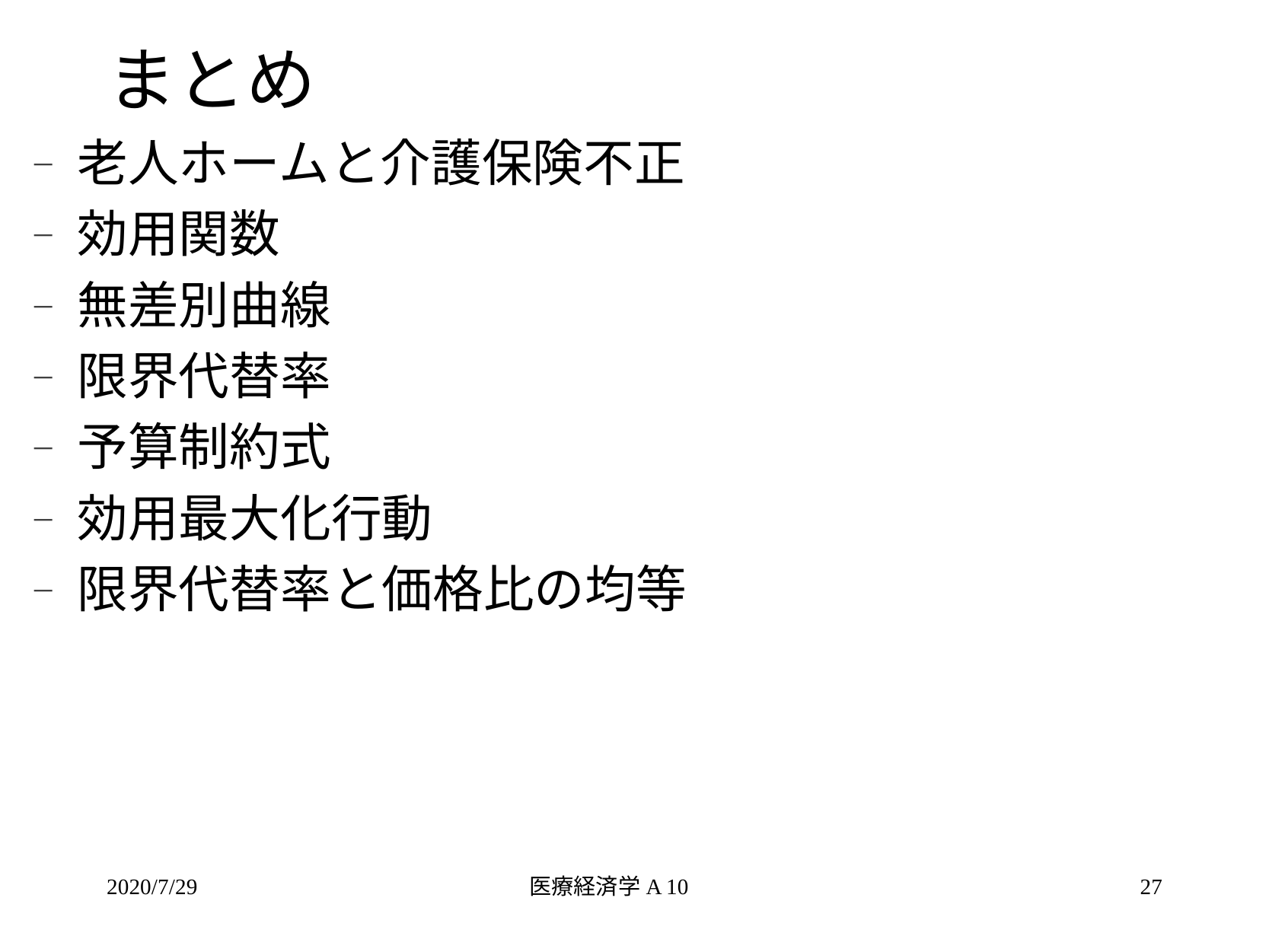

# まとめ
老人ホームと介護保険不正
効用関数
無差別曲線
限界代替率
予算制約式
効用最大化行動
限界代替率と価格比の均等
2020/7/29
医療経済学A 10
27